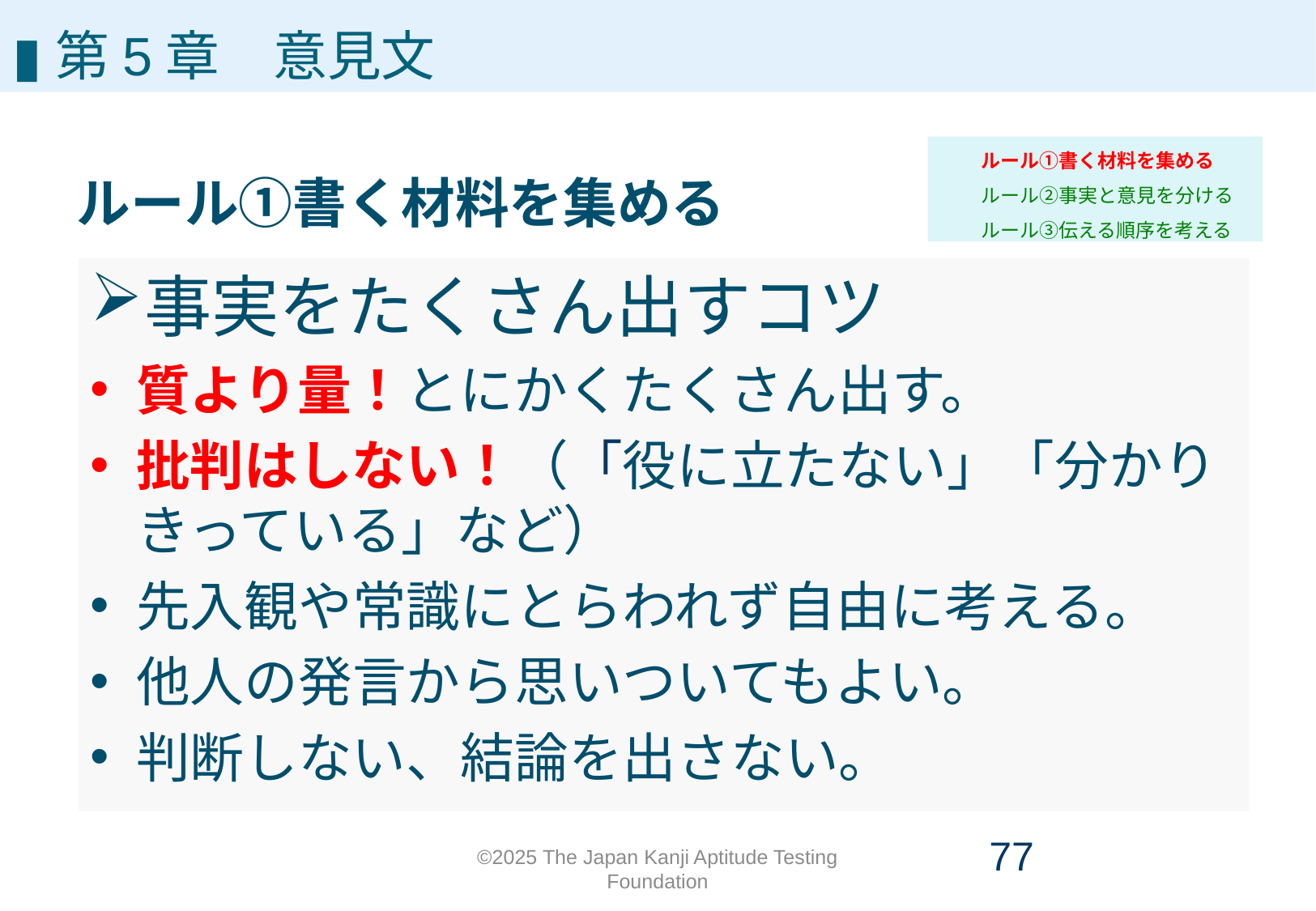

ルール①　事実と意見を分ける
▮第5章　意見文
ルール①書く材料を集める
ルール②事実と意見を分ける
ルール③伝える順序を考える
ルール①書く材料を集める
事実をたくさん出すコツ
質より量！とにかくたくさん出す。
批判はしない！（「役に立たない」「分かりきっている」など）
先入観や常識にとらわれず自由に考える。
他人の発言から思いついてもよい。
判断しない、結論を出さない。

©2025 The Japan Kanji Aptitude Testing Foundation
77